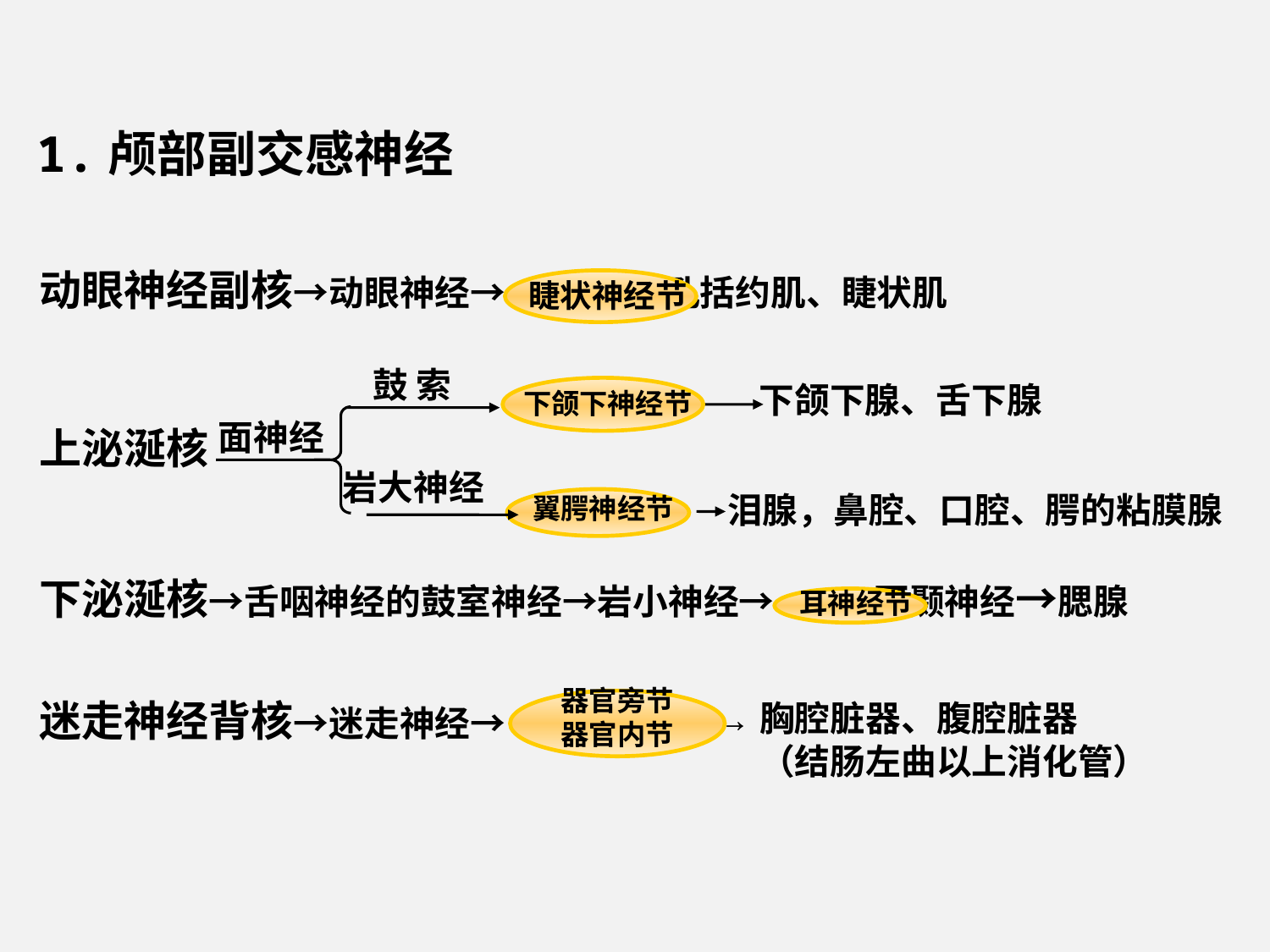

1.颅部副交感神经
动眼神经副核→动眼神经→           →瞳孔括约肌、睫状肌
睫状神经节

鼓 索
下颌下腺、舌下腺

下颌下神经节

面神经
上泌涎核

岩大神经
泪腺，鼻腔、口腔、腭的粘膜腺
翼腭神经节

下泌涎核→舌咽神经的鼓室神经→岩小神经→        →耳颞神经→腮腺
耳神经节

器官旁节
器官内节
迷走神经背核→迷走神经→
胸腔脏器、腹腔脏器
（结肠左曲以上消化管）

→